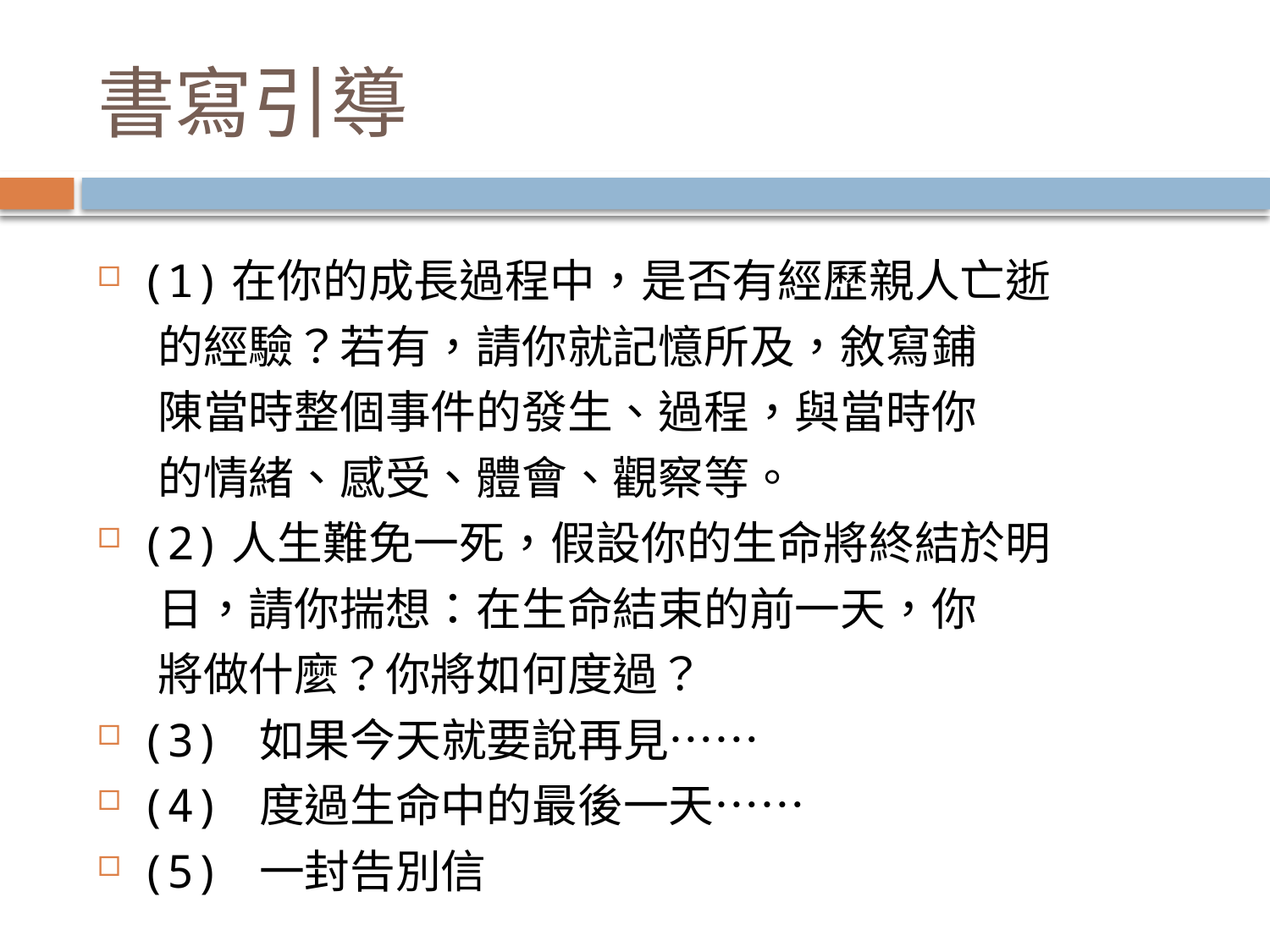

# 書寫引導
(1)在你的成長過程中，是否有經歷親人亡逝
     的經驗？若有，請你就記憶所及，敘寫鋪
     陳當時整個事件的發生、過程，與當時你
     的情緒、感受、體會、觀察等。
(2)人生難免一死，假設你的生命將終結於明
     日，請你揣想：在生命結束的前一天，你
     將做什麼？你將如何度過？
(3) 如果今天就要說再見⋯⋯
(4) 度過生命中的最後一天⋯⋯
(5) 一封告別信